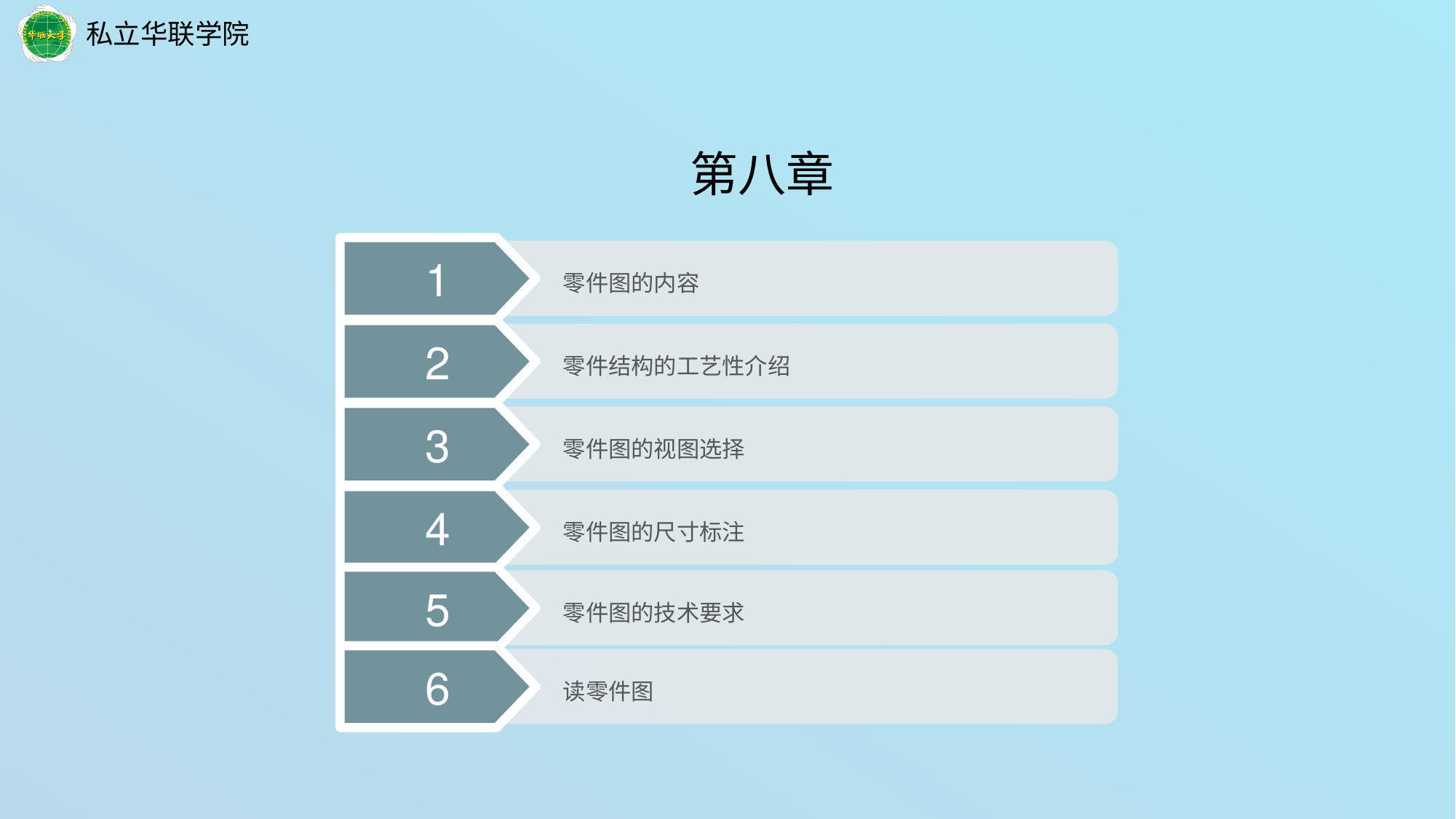

第八章
1
    零件图的内容
2
    零件结构的工艺性介绍
3
    零件图的视图选择
4
    零件图的尺寸标注
5
    零件图的技术要求
6
    读零件图